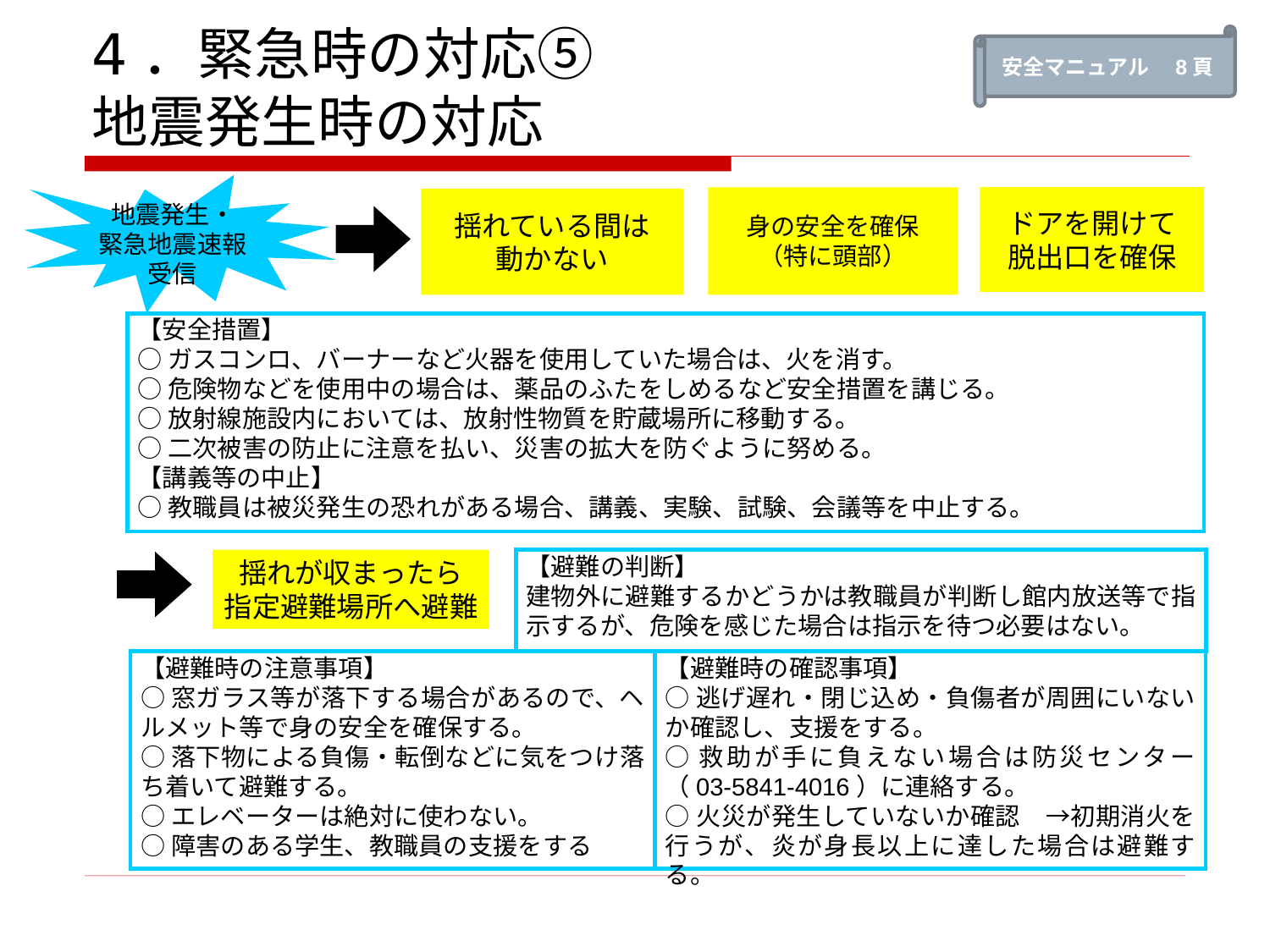

安全マニュアル　8頁
4．緊急時の対応⑤　
地震発生時の対応

ドアを開けて
脱出口を確保
身の安全を確保
（特に頭部）
揺れている間は
動かない
地震発生・
緊急地震速報受信

【安全措置】
○ガスコンロ、バーナーなど火器を使用していた場合は、火を消す。
○危険物などを使用中の場合は、薬品のふたをしめるなど安全措置を講じる。
○放射線施設内においては、放射性物質を貯蔵場所に移動する。
○二次被害の防止に注意を払い、災害の拡大を防ぐように努める。
【講義等の中止】
○教職員は被災発生の恐れがある場合、講義、実験、試験、会議等を中止する。

揺れが収まったら
指定避難場所へ避難
【避難の判断】
建物外に避難するかどうかは教職員が判断し館内放送等で指示するが、危険を感じた場合は指示を待つ必要はない。
【避難時の注意事項】
○窓ガラス等が落下する場合があるので、ヘルメット等で身の安全を確保する。
○落下物による負傷・転倒などに気をつけ落ち着いて避難する。
○エレベーターは絶対に使わない。
○障害のある学生、教職員の支援をする
【避難時の確認事項】
○逃げ遅れ・閉じ込め・負傷者が周囲にいないか確認し、支援をする。
○救助が手に負えない場合は防災センター（03-5841-4016）に連絡する。
○火災が発生していないか確認　→初期消火を行うが、炎が身長以上に達した場合は避難する。